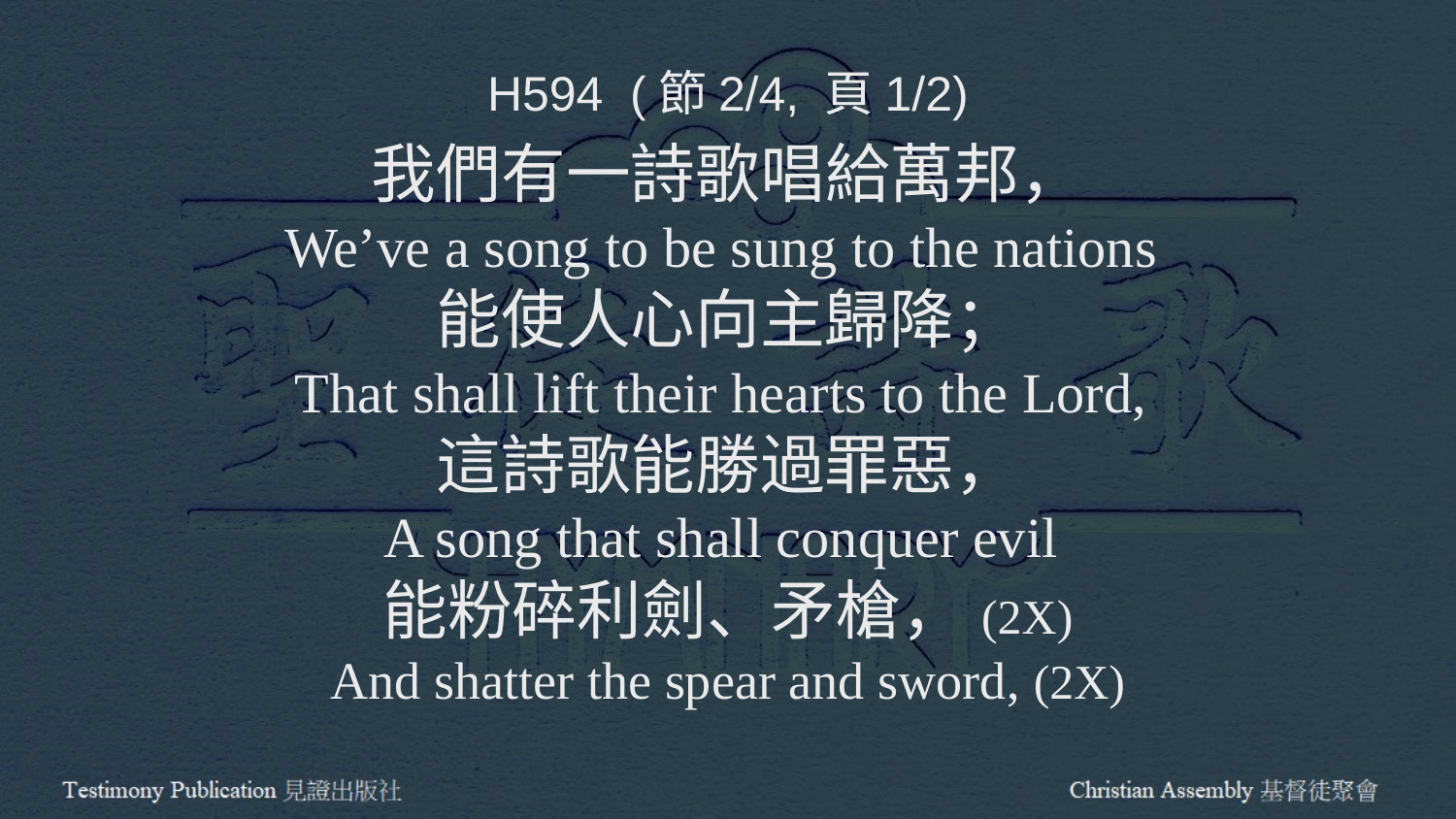

H594  (節2/4, 頁1/2)
我們有一詩歌唱給萬邦，
We’ve a song to be sung to the nations
能使人心向主歸降；
That shall lift their hearts to the Lord,
這詩歌能勝過罪惡，
A song that shall conquer evil
能粉碎利劍、矛槍，(2X)
And shatter the spear and sword, (2X)